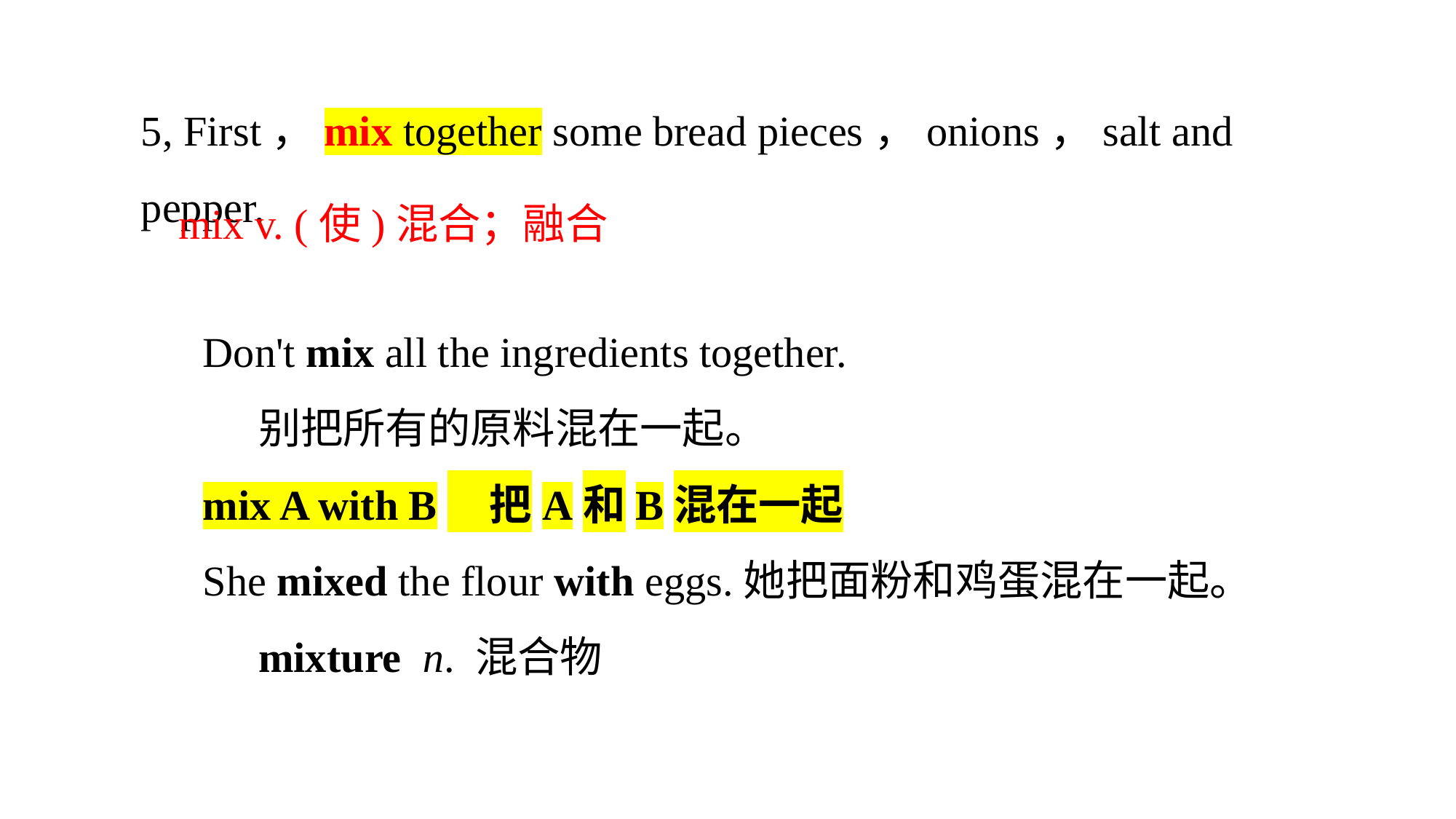

5, First，mix together some bread pieces，onions，salt and pepper.
mix v. (使)混合；融合
Don't mix all the ingredients together.
别把所有的原料混在一起。
mix A with B　把A和B混在一起
She mixed the flour with eggs.她把面粉和鸡蛋混在一起。
mixture  n. 混合物